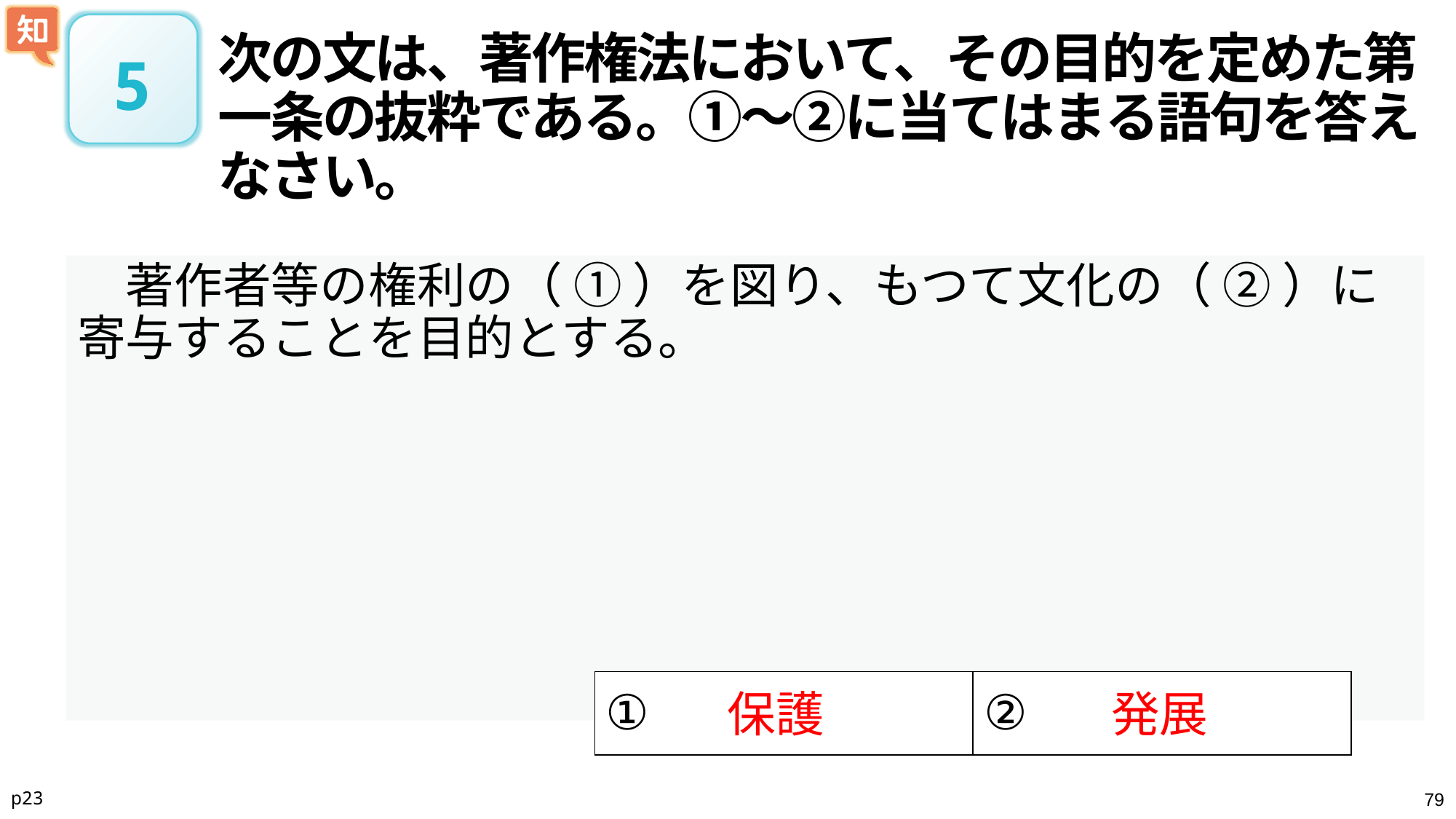

次の文は、著作権法において、その目的を定めた第一条の抜粋である。①～②に当てはまる語句を答えなさい。
# 5
　著作者等の権利の（ ① ）を図り、もつて文化の（ ② ）に寄与することを目的とする。
| ① | ② |
| --- | --- |
保護
発展
p23
79